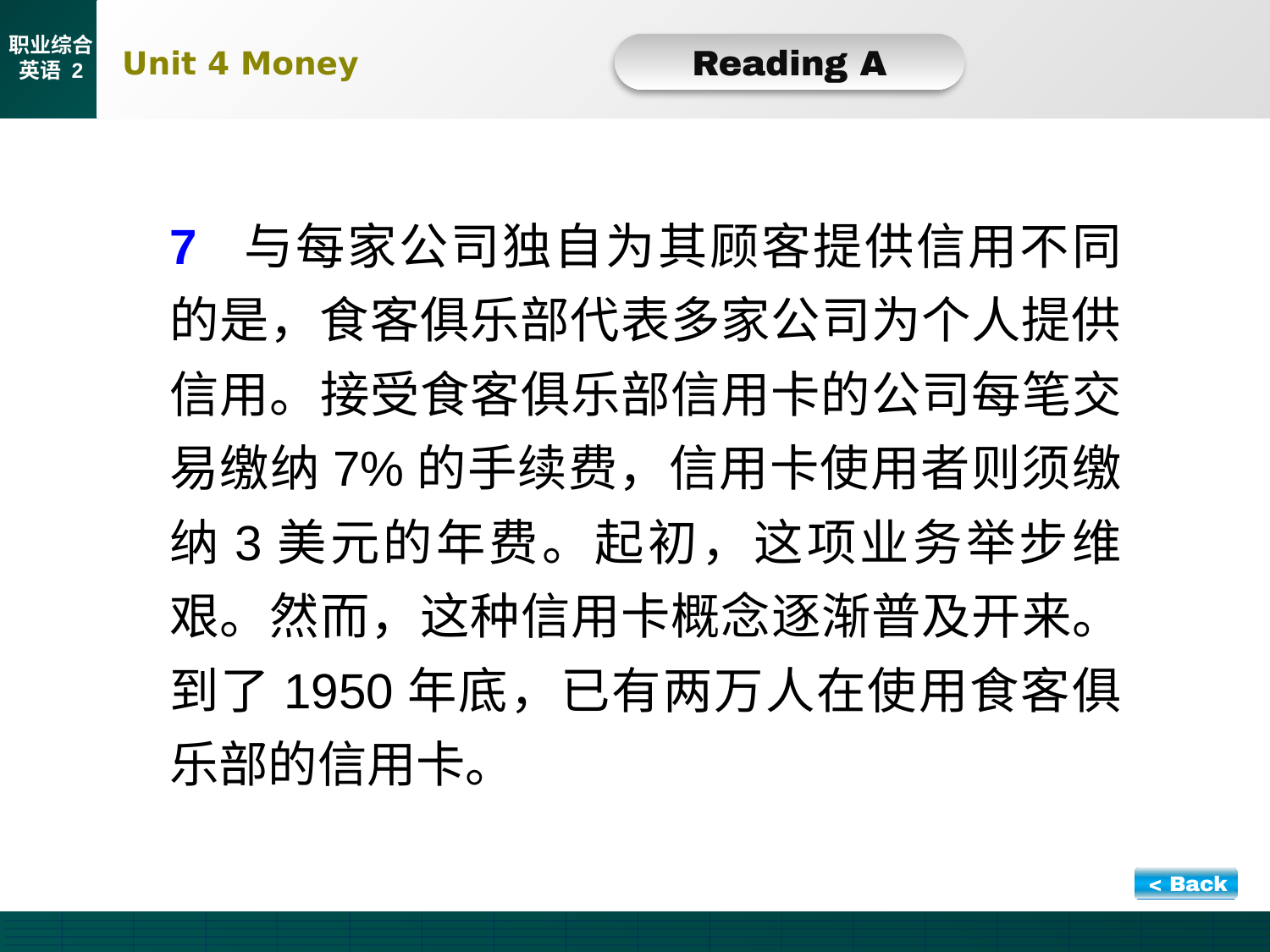

Reading A
A-Trans-5
7  与每家公司独自为其顾客提供信用不同的是，食客俱乐部代表多家公司为个人提供信用。接受食客俱乐部信用卡的公司每笔交易缴纳7%的手续费，信用卡使用者则须缴纳3美元的年费。起初，这项业务举步维艰。然而，这种信用卡概念逐渐普及开来。到了1950年底，已有两万人在使用食客俱乐部的信用卡。
< Back